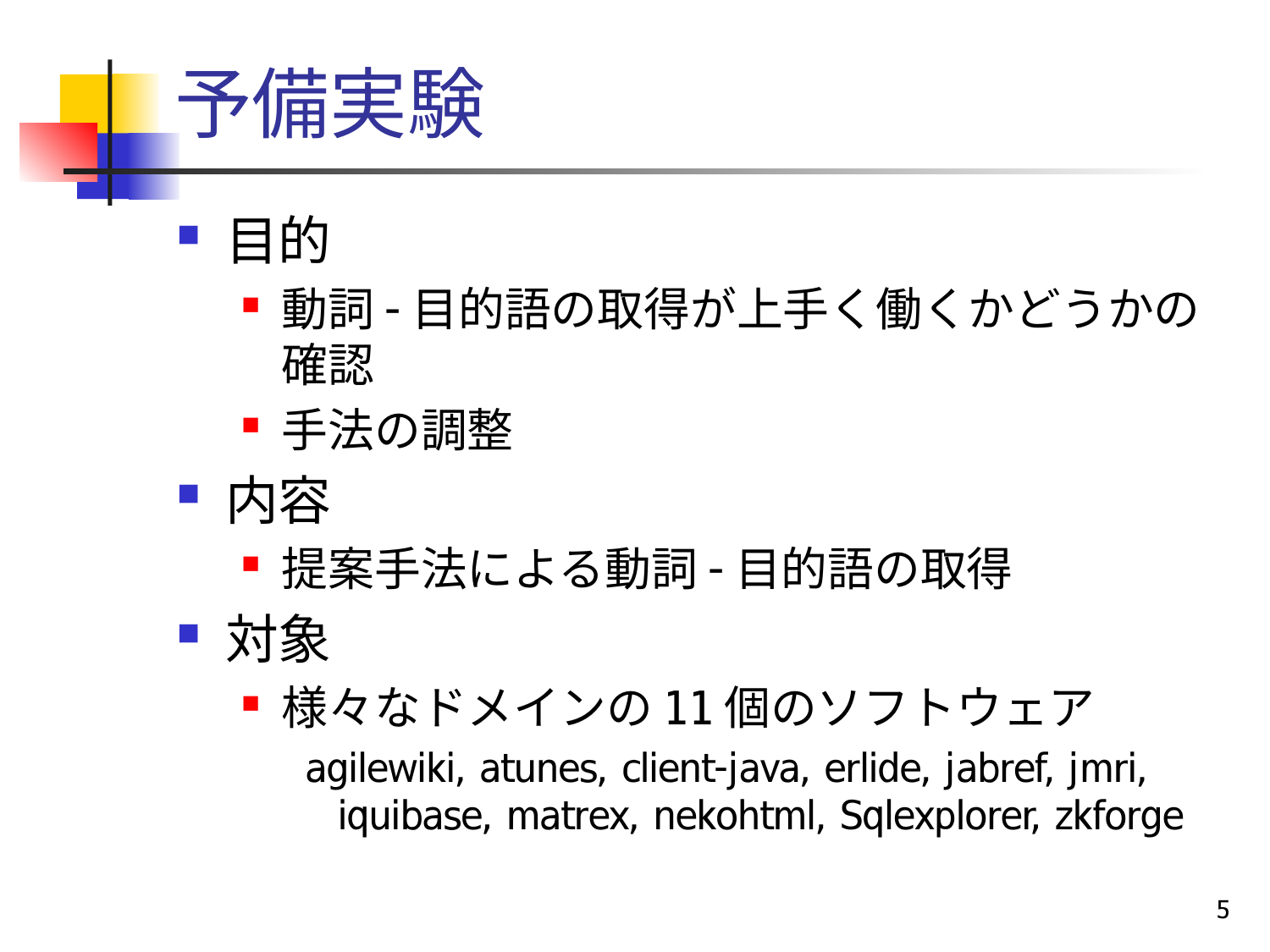

# 予備実験
目的
動詞-目的語の取得が上手く働くかどうかの確認
手法の調整
内容
提案手法による動詞-目的語の取得
対象
様々なドメインの11個のソフトウェア
agilewiki, atunes, client-java, erlide, jabref, jmri, iquibase, matrex, nekohtml, Sqlexplorer, zkforge

5